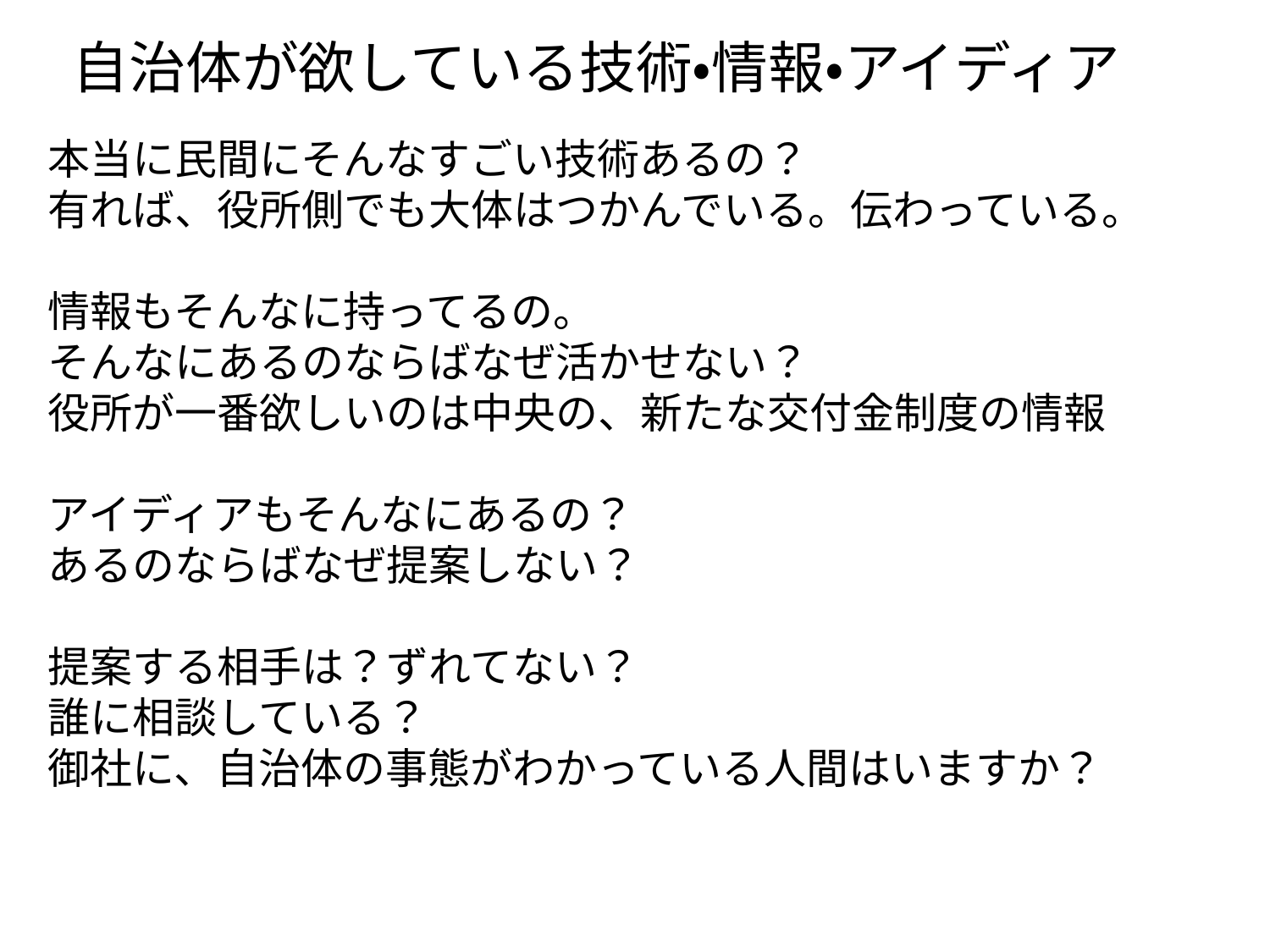

# 自治体が欲している技術・情報・アイディア
本当に民間にそんなすごい技術あるの？
有れば、役所側でも大体はつかんでいる。伝わっている。

情報もそんなに持ってるの。
そんなにあるのならばなぜ活かせない？
役所が一番欲しいのは中央の、新たな交付金制度の情報

アイディアもそんなにあるの？
あるのならばなぜ提案しない？

提案する相手は？ずれてない？
誰に相談している？
御社に、自治体の事態がわかっている人間はいますか？